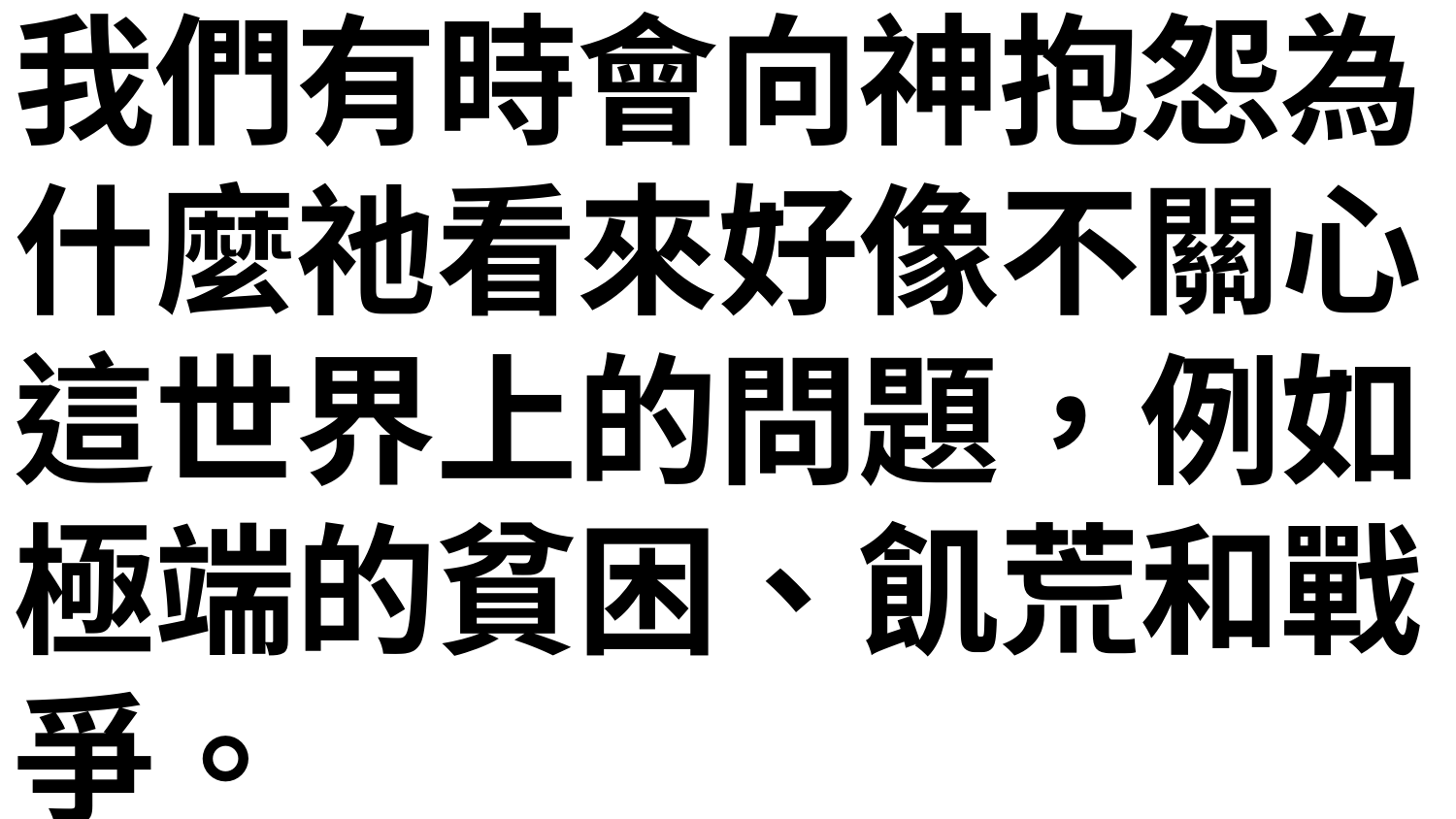

我們有時會向神抱怨為什麼祂看來好像不關心這世界上的問題，例如極端的貧困、飢荒和戰爭。